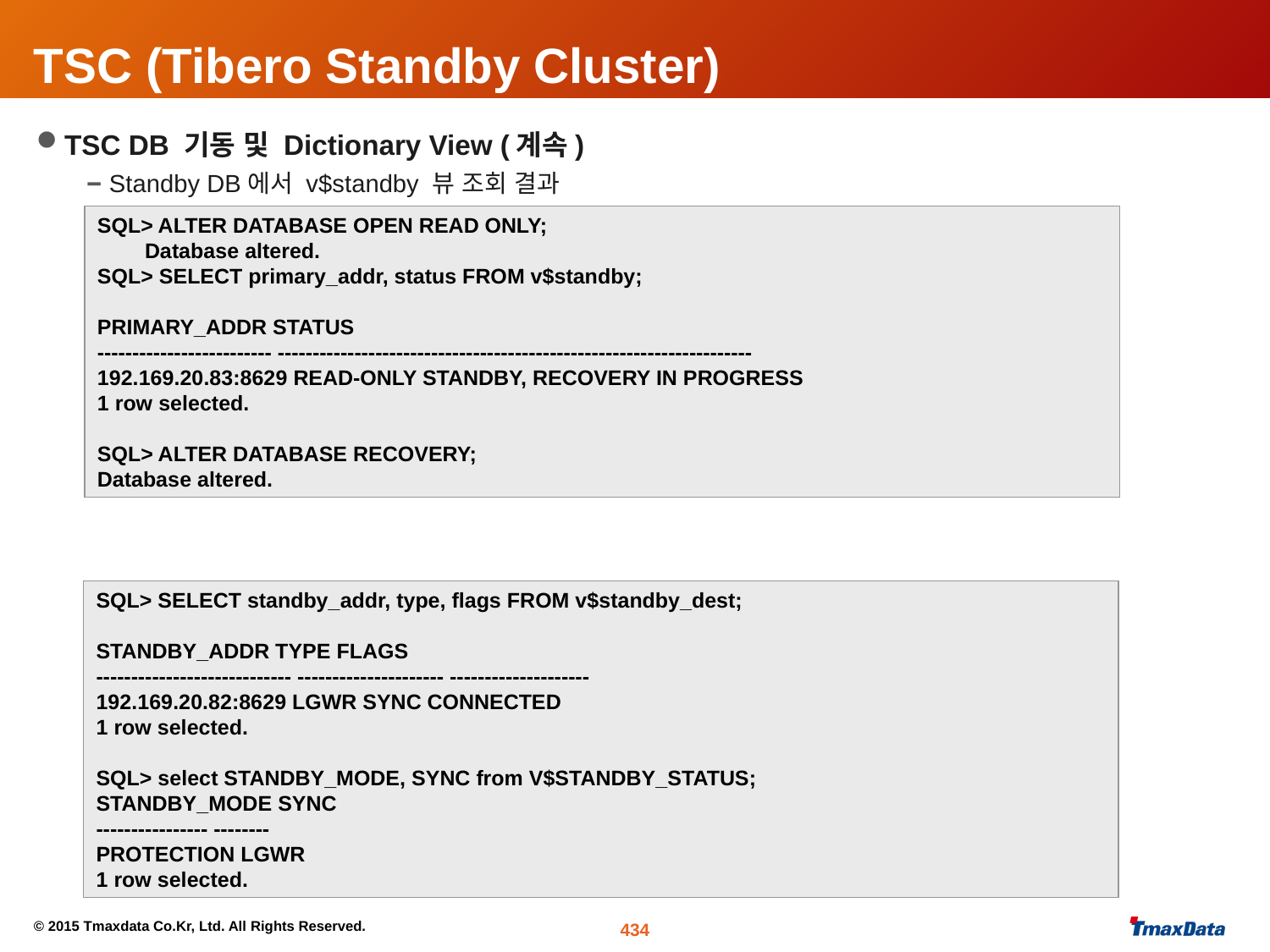

# TSC (Tibero Standby Cluster)
TSC DB 기동 및 Dictionary View (계속)
 Standby DB에서 v$standby 뷰 조회 결과

 Primary DB에서 v$standby_dest뷰, v$standby_status뷰 조회결과

SQL> ALTER DATABASE OPEN READ ONLY;
        Database altered.
SQL> SELECT primary_addr, status FROM v$standby;

PRIMARY_ADDR STATUS
------------------------- --------------------------------------------------------------------
192.169.20.83:8629 READ-ONLY STANDBY, RECOVERY IN PROGRESS
1 row selected.

SQL> ALTER DATABASE RECOVERY;
Database altered.
SQL> SELECT standby_addr, type, flags FROM v$standby_dest;

STANDBY_ADDR TYPE FLAGS
---------------------------- --------------------- --------------------
192.169.20.82:8629 LGWR SYNC CONNECTED
1 row selected.

SQL> select STANDBY_MODE, SYNC from V$STANDBY_STATUS;
STANDBY_MODE SYNC
---------------- --------
PROTECTION LGWR
1 row selected.